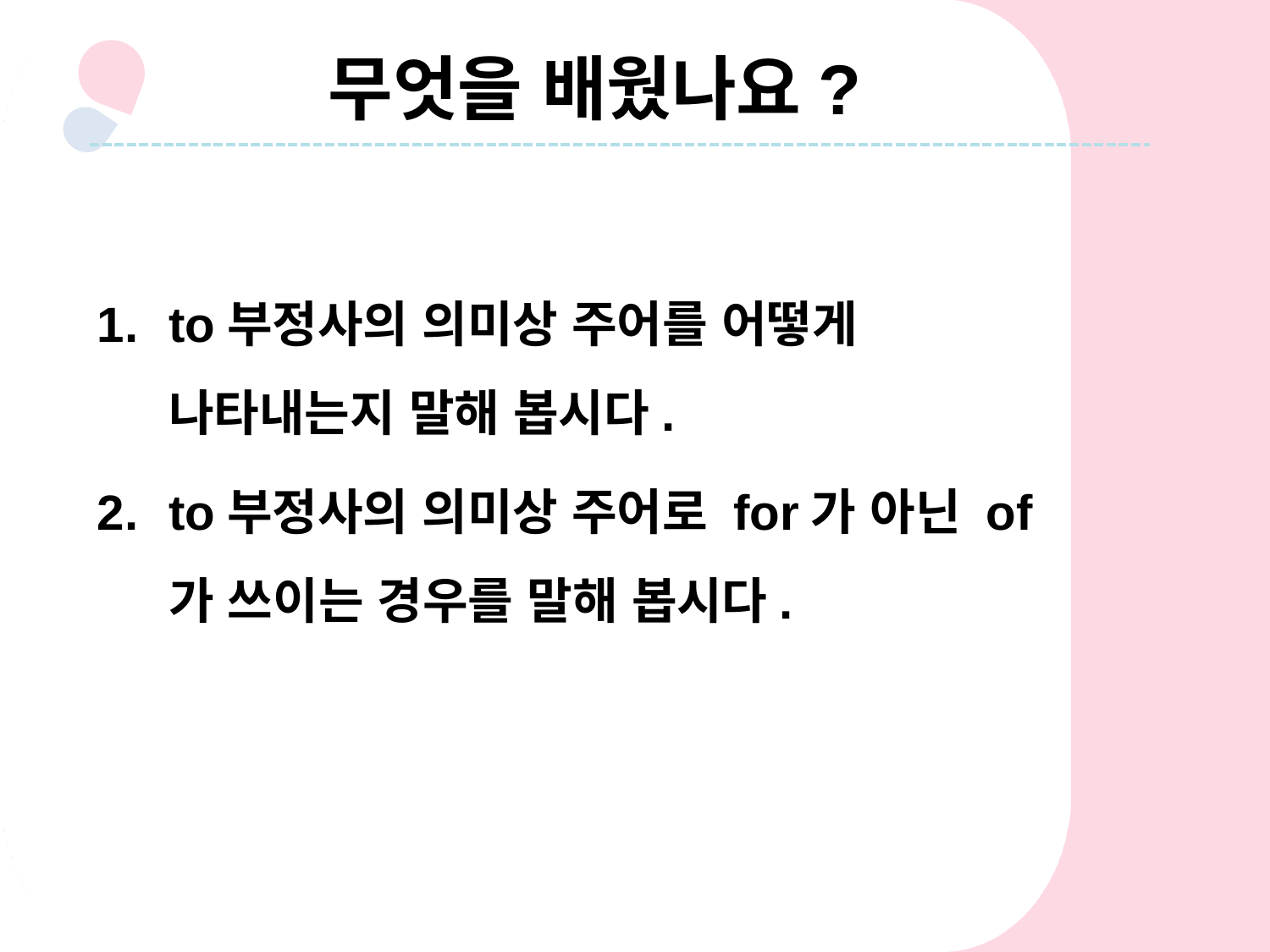

무엇을 배웠나요?
to부정사의 의미상 주어를 어떻게 나타내는지 말해 봅시다.
to부정사의 의미상 주어로 for가 아닌 of가 쓰이는 경우를 말해 봅시다.